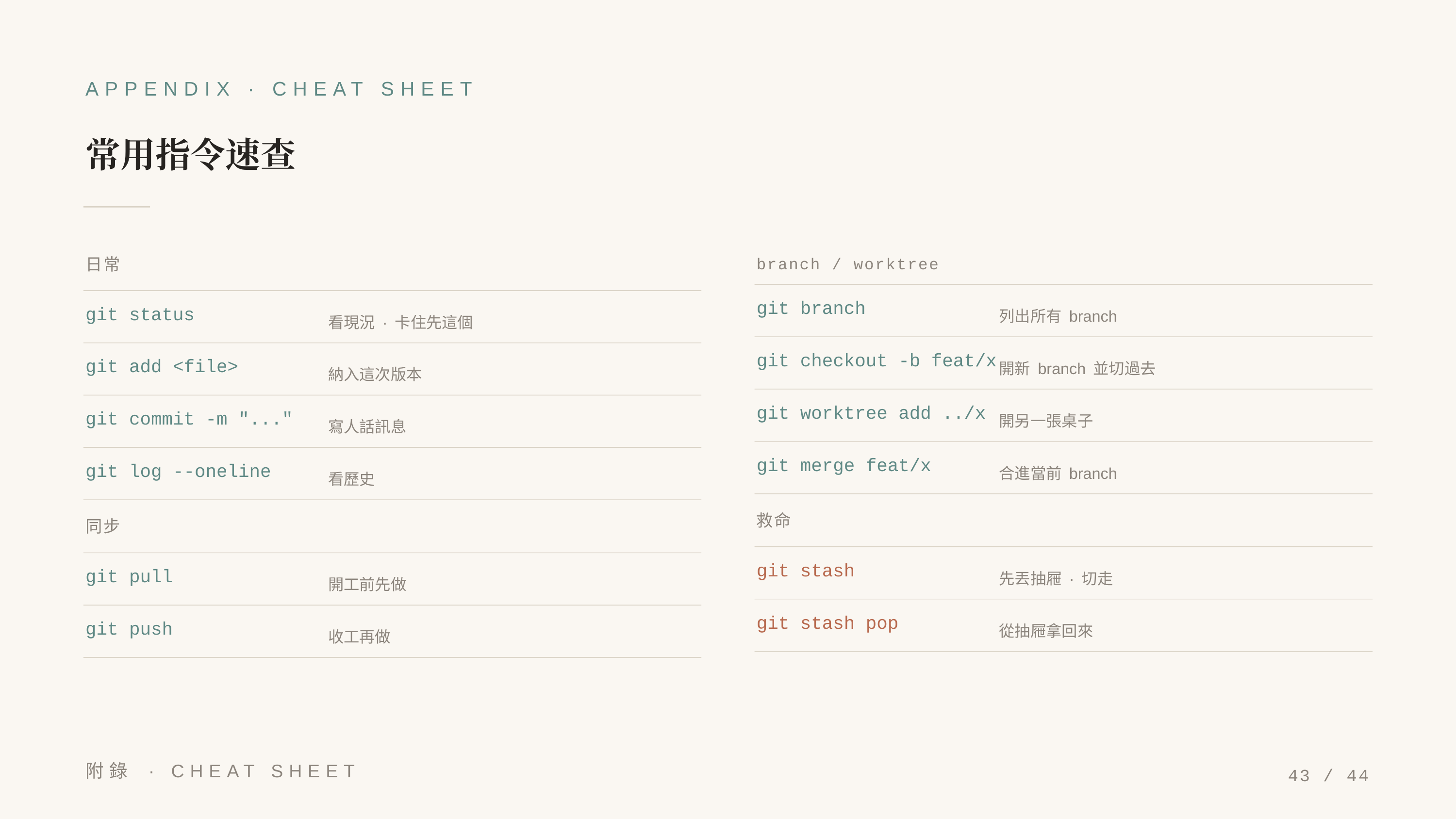

APPENDIX · CHEAT SHEET
常用指令速查

日常
branch / worktree

git branch
列出所有 branch
git status
看現況 · 卡住先這個

git checkout -b feat/x
開新 branch 並切過去
git add <file>
納入這次版本

git worktree add ../x
開另一張桌子
git commit -m "..."
寫人話訊息

git merge feat/x
合進當前 branch
git log --oneline
看歷史

救命
同步

git stash
先丟抽屜 · 切走
git pull
開工前先做

git stash pop
從抽屜拿回來
git push
收工再做

附錄 · CHEAT SHEET
43 / 44